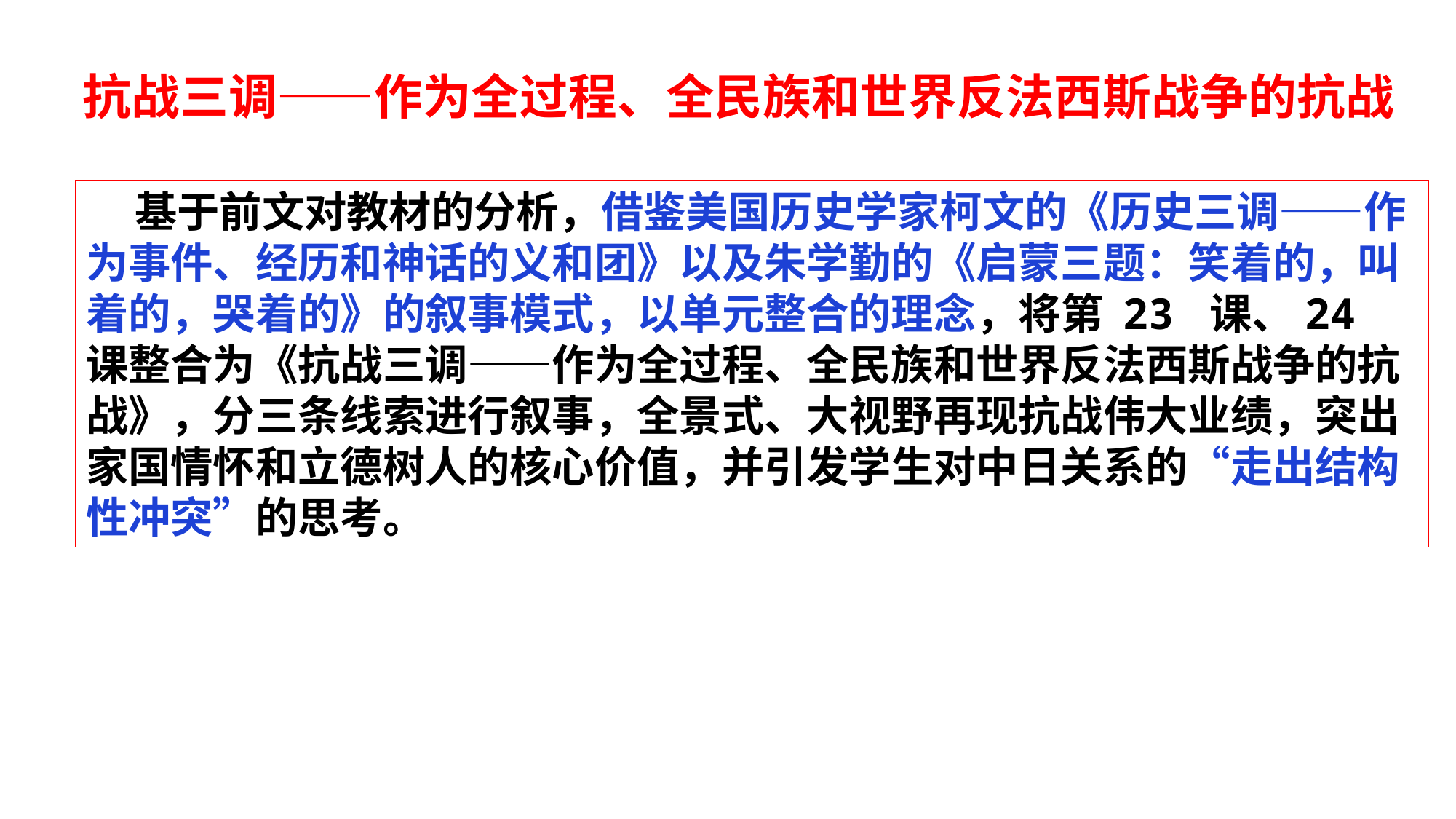

抗战三调——作为全过程、全民族和世界反法西斯战争的抗战
    基于前文对教材的分析，借鉴美国历史学家柯文的《历史三调——作为事件、经历和神话的义和团》以及朱学勤的《启蒙三题：笑着的，叫着的，哭着的》的叙事模式，以单元整合的理念，将第 23 课、24 课整合为《抗战三调——作为全过程、全民族和世界反法西斯战争的抗战》，分三条线索进行叙事，全景式、大视野再现抗战伟大业绩，突出家国情怀和立德树人的核心价值，并引发学生对中日关系的“走出结构性冲突”的思考。